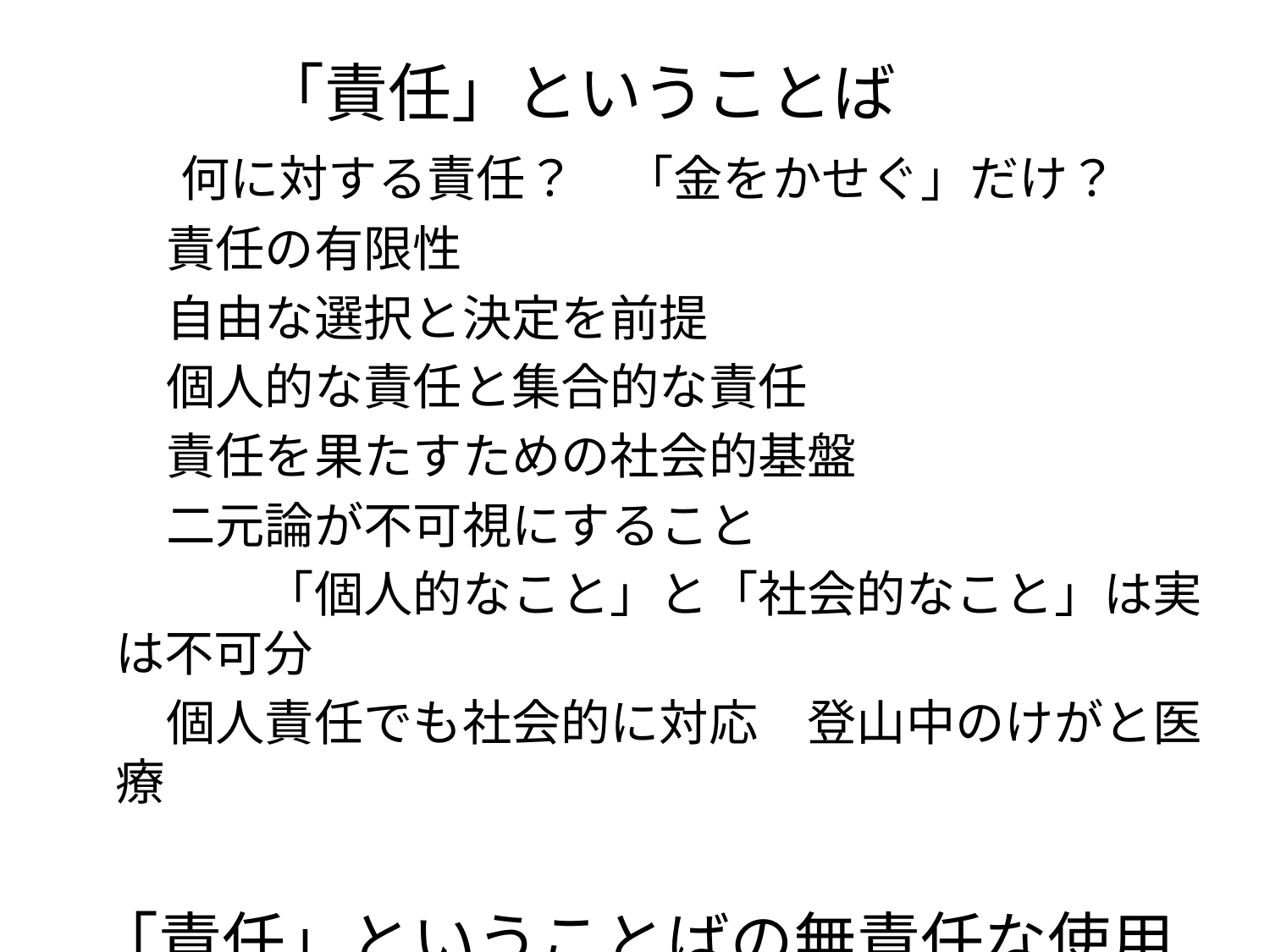

「責任」ということば
　　何に対する責任？　「金をかせぐ」だけ？
　　責任の有限性
　　自由な選択と決定を前提
　　個人的な責任と集合的な責任
　　責任を果たすための社会的基盤
　　二元論が不可視にすること
　　　　「個人的なこと」と「社会的なこと」は実は不可分
　　個人責任でも社会的に対応　登山中のけがと医療

「責任」ということばの無責任な使用